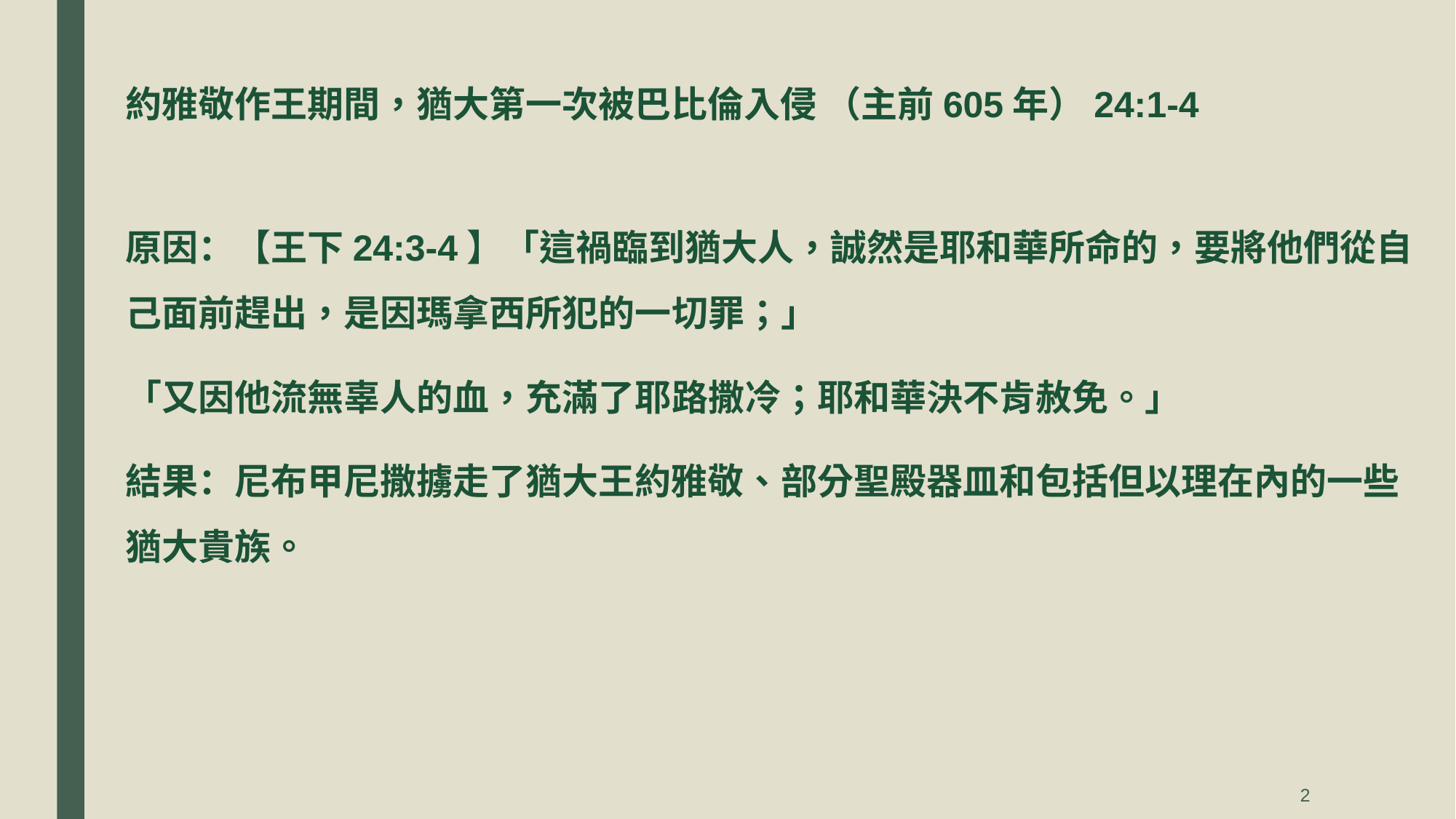

約雅敬作王期間，猶大第一次被巴比倫入侵 （主前605年）24:1-4

原因：【王下24:3-4】「這禍臨到猶大人，誠然是耶和華所命的，要將他們從自己面前趕出，是因瑪拿西所犯的一切罪；」
「又因他流無辜人的血，充滿了耶路撒冷；耶和華決不肯赦免。」
結果：尼布甲尼撒擄走了猶大王約雅敬、部分聖殿器皿和包括但以理在內的一些猶大貴族。

2